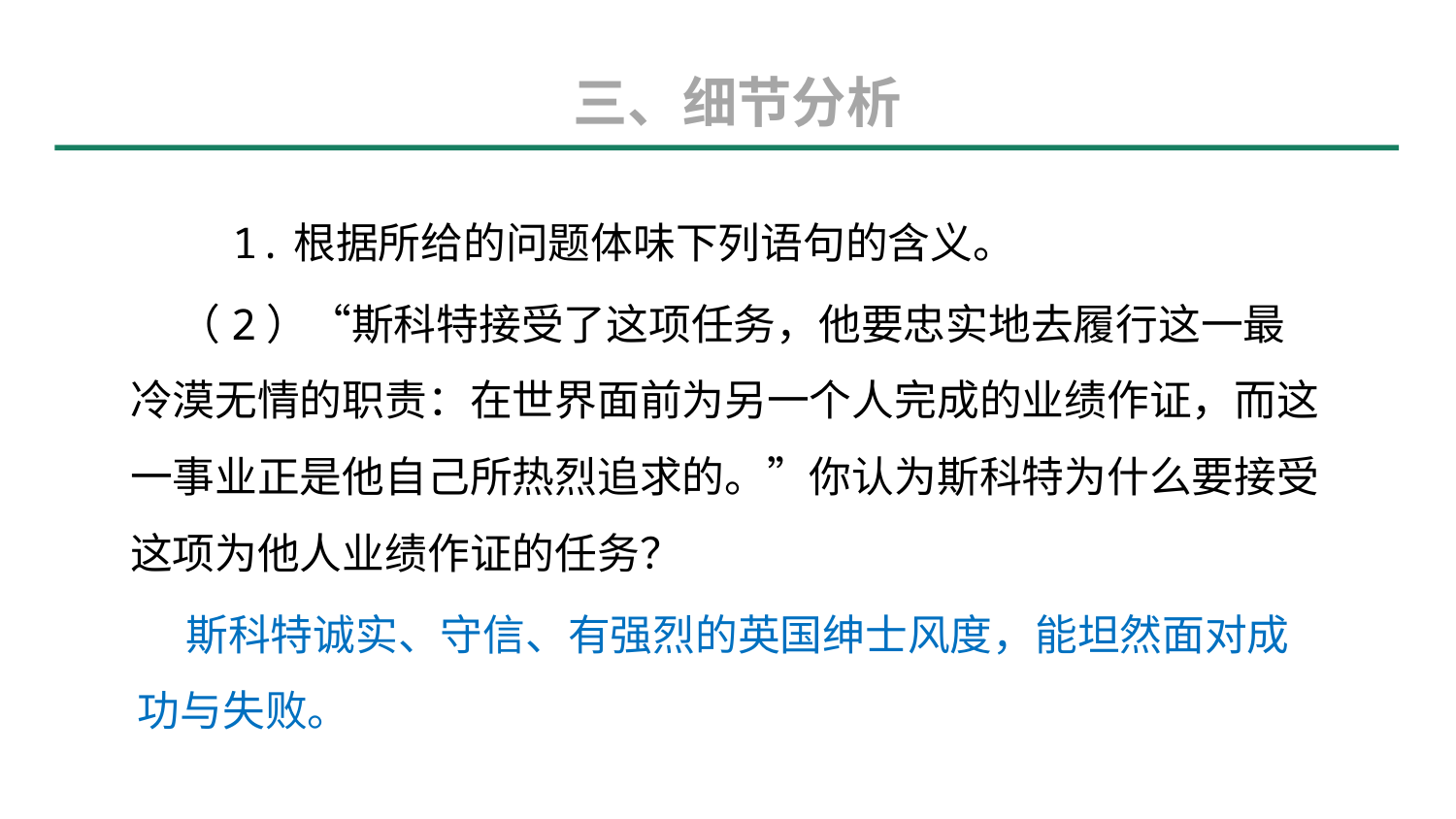

三、细节分析

    1.根据所给的问题体味下列语句的含义。
    （2）“斯科特接受了这项任务，他要忠实地去履行这一最冷漠无情的职责：在世界面前为另一个人完成的业绩作证，而这一事业正是他自己所热烈追求的。”你认为斯科特为什么要接受这项为他人业绩作证的任务？
    斯科特诚实、守信、有强烈的英国绅士风度，能坦然面对成功与失败。